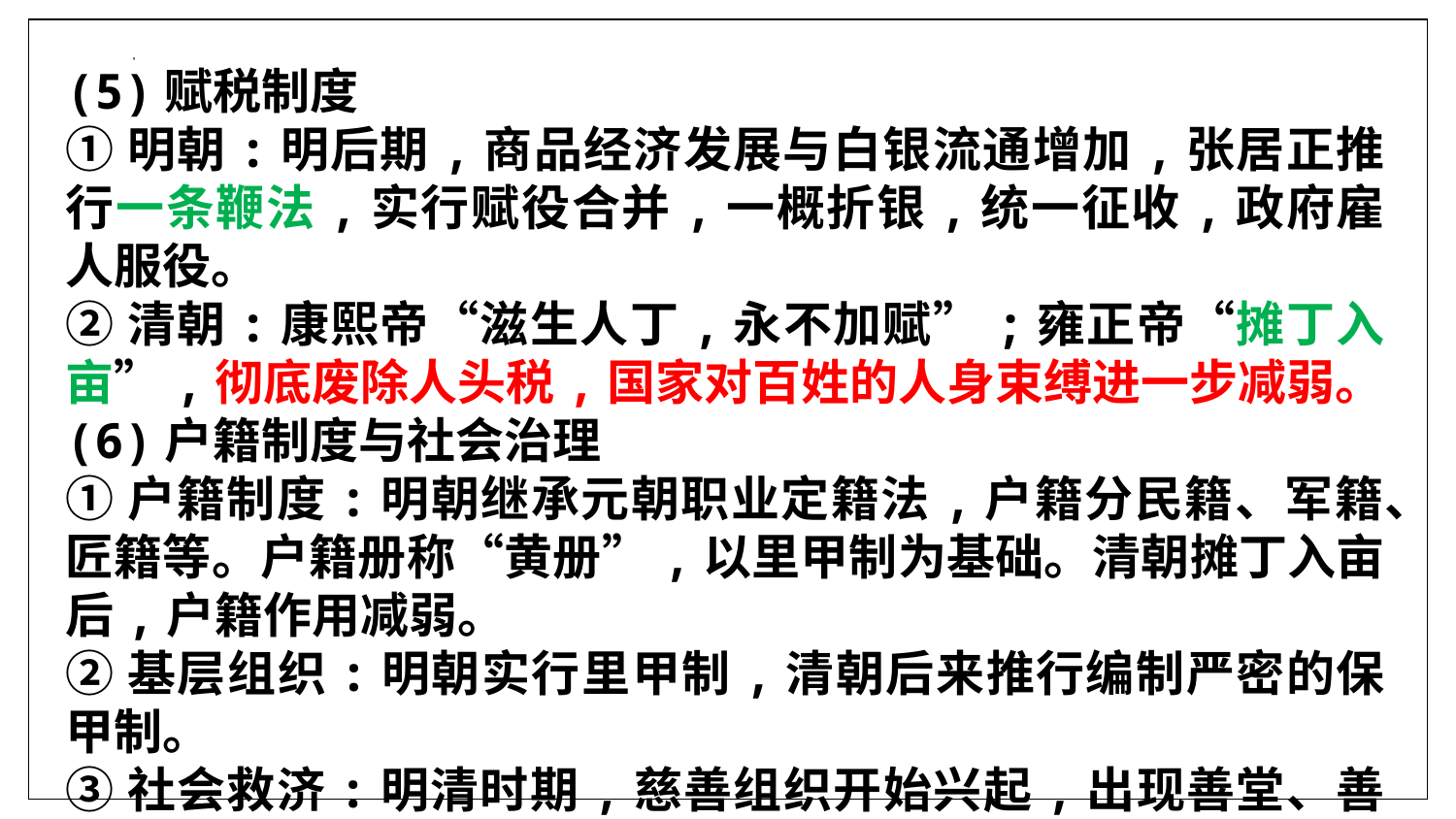

|  |
| --- |
(5)赋税制度
①明朝:明后期,商品经济发展与白银流通增加,张居正推行一条鞭法,实行赋役合并,一概折银,统一征收,政府雇人服役。
②清朝:康熙帝“滋生人丁,永不加赋”;雍正帝“摊丁入亩”,彻底废除人头税,国家对百姓的人身束缚进一步减弱。
(6)户籍制度与社会治理
①户籍制度:明朝继承元朝职业定籍法,户籍分民籍、军籍、匠籍等。户籍册称“黄册”,以里甲制为基础。清朝摊丁入亩后,户籍作用减弱。
②基层组织:明朝实行里甲制,清朝后来推行编制严密的保甲制。
③社会救济:明清时期,慈善组织开始兴起,出现善堂、善会等慈善机构。